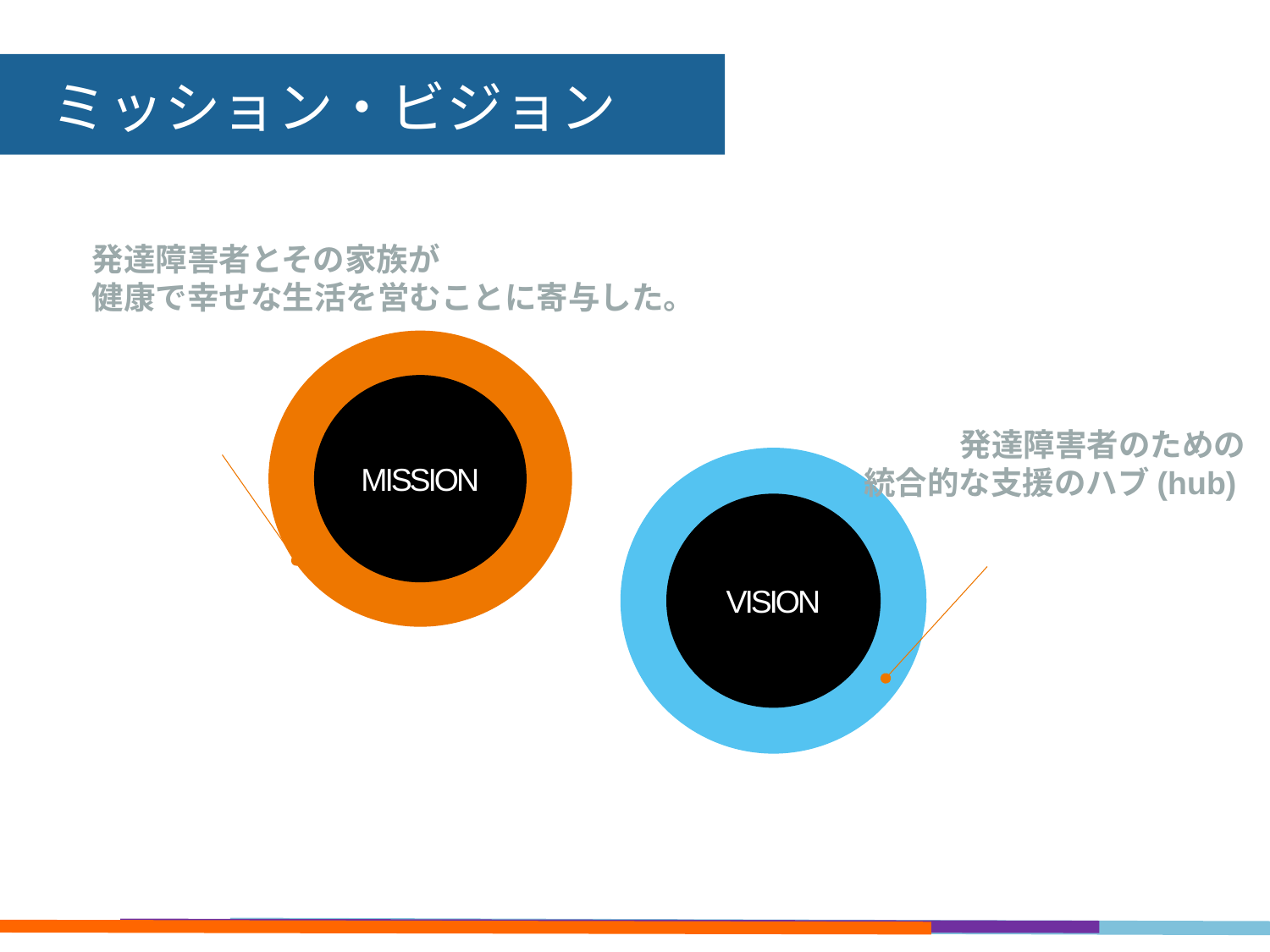

ミッション・ビジョン

発達障害者とその家族が
健康で幸せな生活を営むことに寄与した。

MISSION
発達障害者のための
統合的な支援のハブ(hub)

VISION